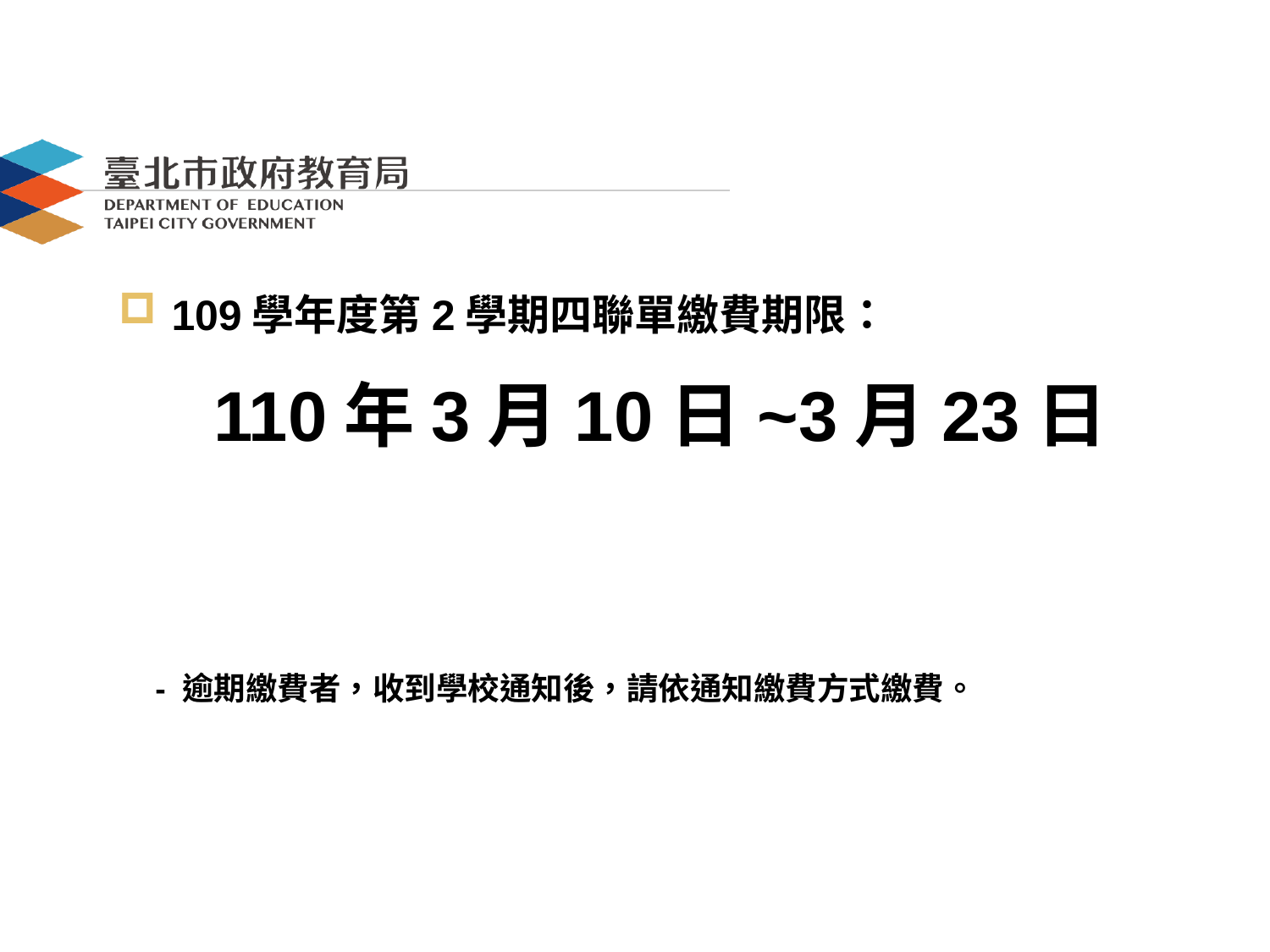

109學年度第2學期四聯單繳費期限：
        110年3月10日~3月23日
   - 逾期繳費者，收到學校通知後，請依通知繳費方式繳費。